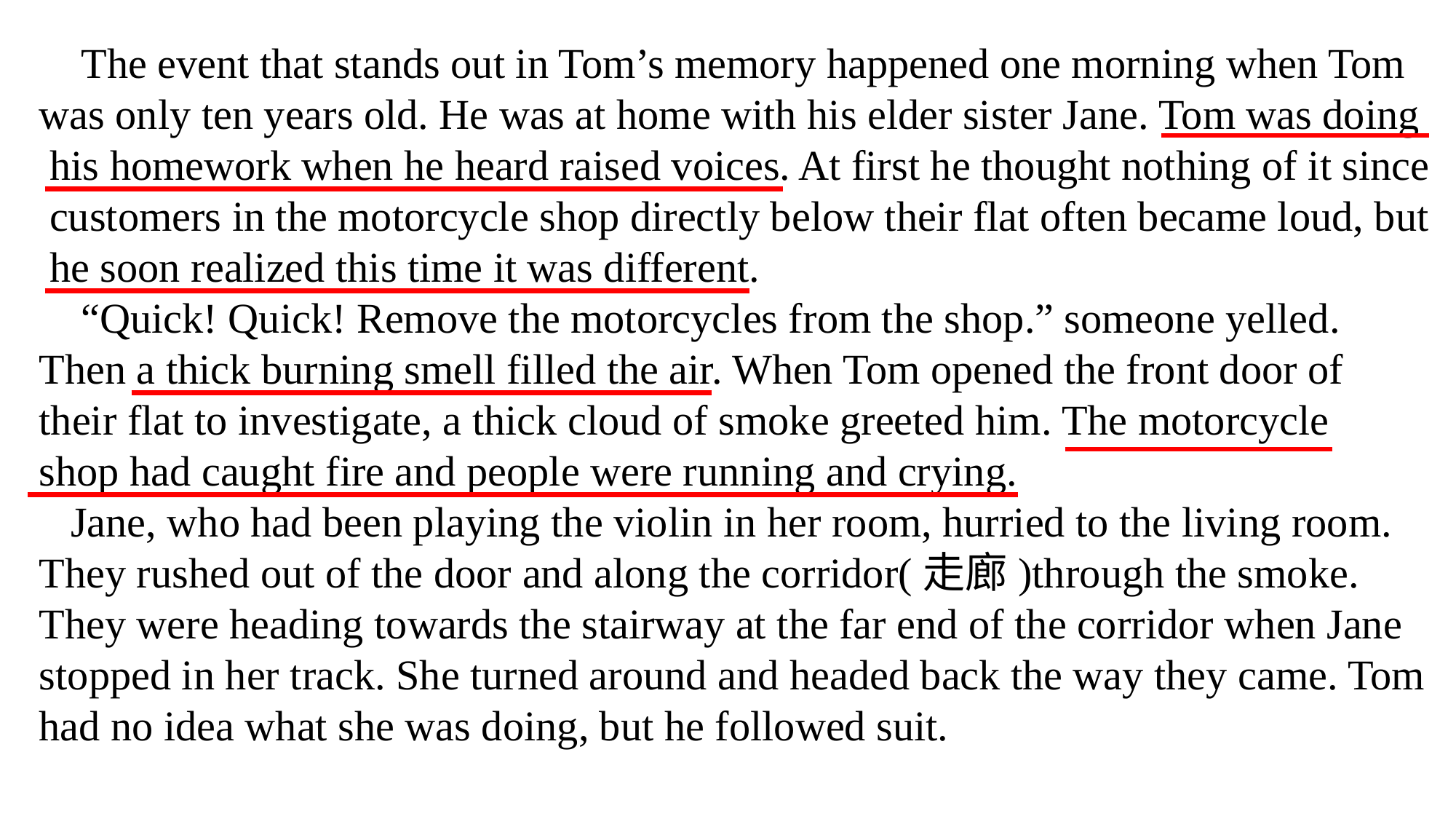

The event that stands out in Tom’s memory happened one morning when Tom
was only ten years old. He was at home with his elder sister Jane. Tom was doing
 his homework when he heard raised voices. At first he thought nothing of it since
 customers in the motorcycle shop directly below their flat often became loud, but
 he soon realized this time it was different.
    “Quick! Quick! Remove the motorcycles from the shop.” someone yelled.
Then a thick burning smell filled the air. When Tom opened the front door of
their flat to investigate, a thick cloud of smoke greeted him. The motorcycle
shop had caught fire and people were running and crying.
   Jane, who had been playing the violin in her room, hurried to the living room.
They rushed out of the door and along the corridor(走廊)through the smoke.
They were heading towards the stairway at the far end of the corridor when Jane
stopped in her track. She turned around and headed back the way they came. Tom
had no idea what she was doing, but he followed suit.